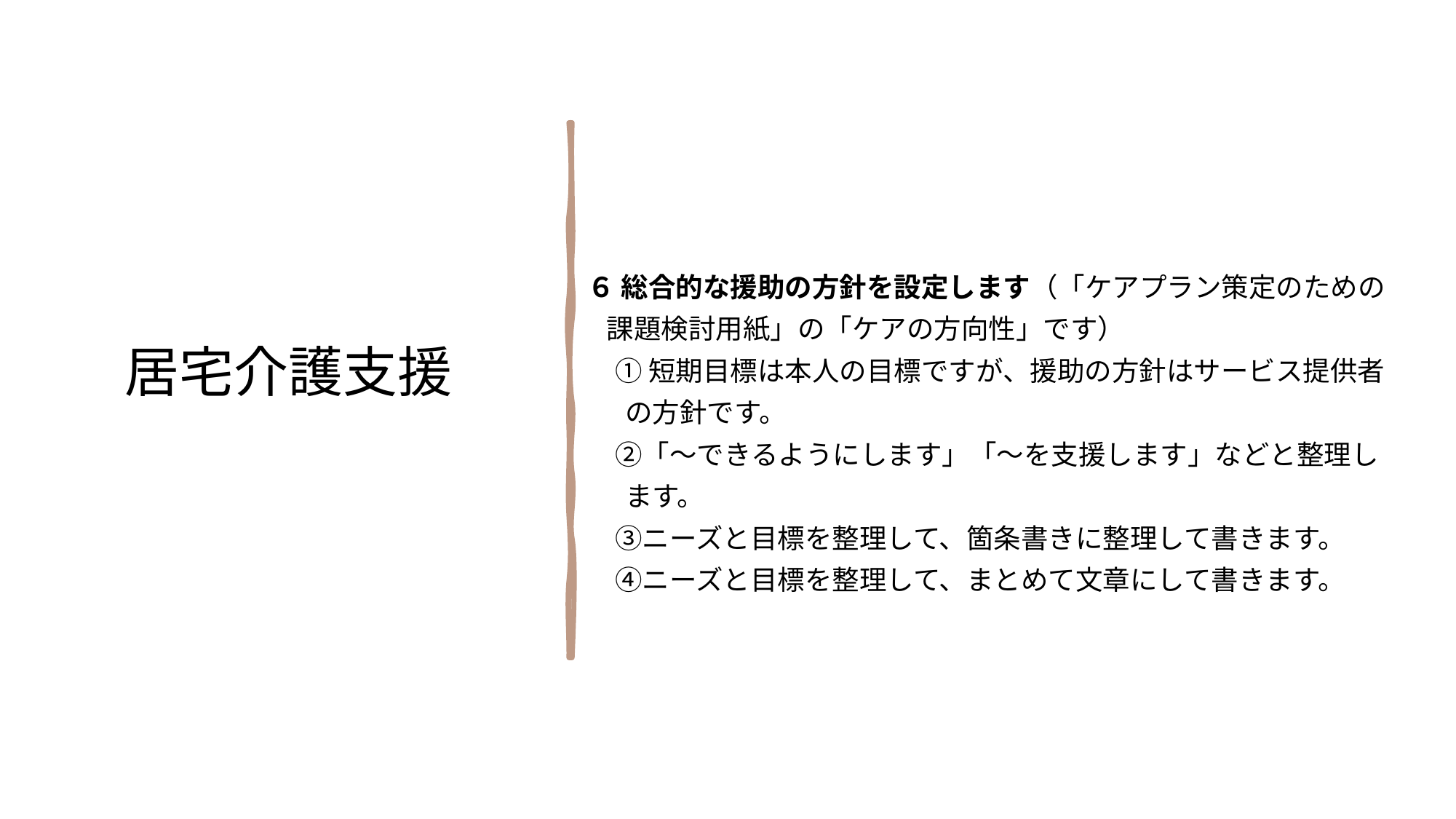

６ 総合的な援助の方針を設定します（「ケアプラン策定のための
  課題検討用紙」の「ケアの方向性」です）
　① 短期目標は本人の目標ですが、援助の方針はサービス提供者
     の方針です。
　②「～できるようにします」「～を支援します」などと整理し
     ます。
　③ニーズと目標を整理して、箇条書きに整理して書きます。
　④ニーズと目標を整理して、まとめて文章にして書きます。

居宅介護支援